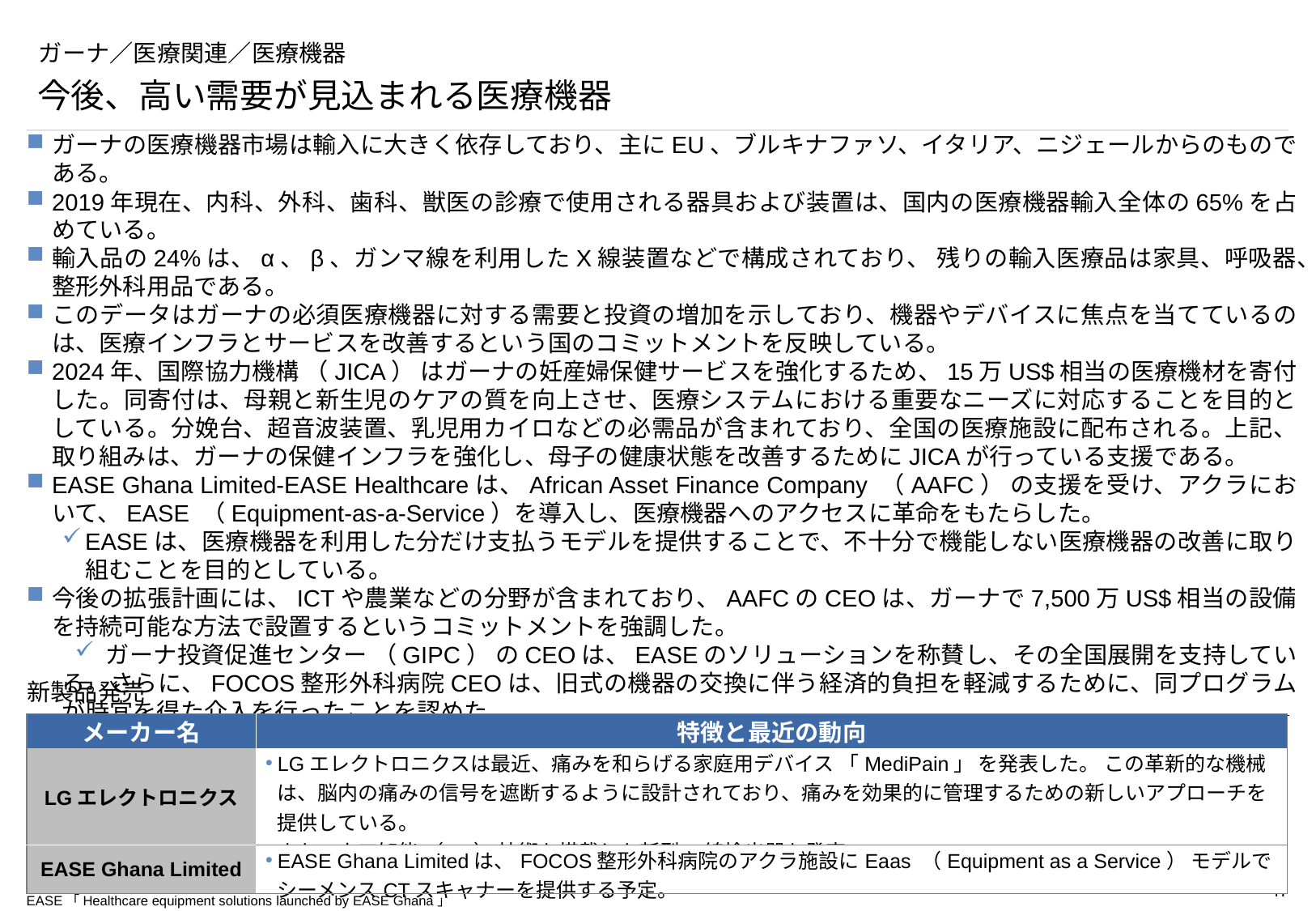

# ガーナ／医療関連／医療機器
今後、高い需要が見込まれる医療機器
ガーナの医療機器市場は輸入に大きく依存しており、主にEU、ブルキナファソ、イタリア、ニジェールからのものである。
2019年現在、内科、外科、歯科、獣医の診療で使用される器具および装置は、国内の医療機器輸入全体の65%を占めている。
輸入品の24%は、α、β、ガンマ線を利用したX線装置などで構成されており、 残りの輸入医療品は家具、呼吸器、整形外科用品である。
このデータはガーナの必須医療機器に対する需要と投資の増加を示しており、機器やデバイスに焦点を当てているのは、医療インフラとサービスを改善するという国のコミットメントを反映している。
2024年、国際協力機構 （JICA） はガーナの妊産婦保健サービスを強化するため、15万US$相当の医療機材を寄付した。同寄付は、母親と新生児のケアの質を向上させ、医療システムにおける重要なニーズに対応することを目的としている。分娩台、超音波装置、乳児用カイロなどの必需品が含まれており、全国の医療施設に配布される。上記、取り組みは、ガーナの保健インフラを強化し、母子の健康状態を改善するためにJICAが行っている支援である。
EASE Ghana Limited-EASE Healthcareは、African Asset Finance Company （AAFC） の支援を受け、アクラにおいて、EASE （Equipment-as-a-Service）を導入し、医療機器へのアクセスに革命をもたらした。
EASEは、医療機器を利用した分だけ支払うモデルを提供することで、不十分で機能しない医療機器の改善に取り組むことを目的としている。
今後の拡張計画には、ICTや農業などの分野が含まれており、AAFCのCEOは、ガーナで7,500万US$相当の設備を持続可能な方法で設置するというコミットメントを強調した。
 ガーナ投資促進センター （GIPC） のCEOは、EASEのソリューションを称賛し、その全国展開を支持している。さらに、FOCOS整形外科病院CEOは、旧式の機器の交換に伴う経済的負担を軽減するために、同プログラムが時宜を得た介入を行ったことを認めた。
新製品発売
| メーカー名 | 特徴と最近の動向 |
| --- | --- |
| LGエレクトロニクス | LGエレクトロニクスは最近、痛みを和らげる家庭用デバイス 「MediPain」 を発表した。 この革新的な機械は、脳内の痛みの信号を遮断するように設計されており、痛みを効果的に管理するための新しいアプローチを提供している。 また、人工知能 （AI） 技術を搭載した新型X線検出器を発売。 |
| EASE Ghana Limited | EASE Ghana Limitedは、FOCOS整形外科病院のアクラ施設にEaas （Equipment as a Service） モデルでシーメンスCTスキャナーを提供する予定。 |
（出所）　Statista 「ガーナにおける種類別の医療機器輸入」, GHANA HEALTH SERVICE　「JICA Donates $150,000 in Medical Equipment to Boost Maternal Health Services in Ghana」, EASE「Healthcare equipment solutions launched by EASE Ghana」